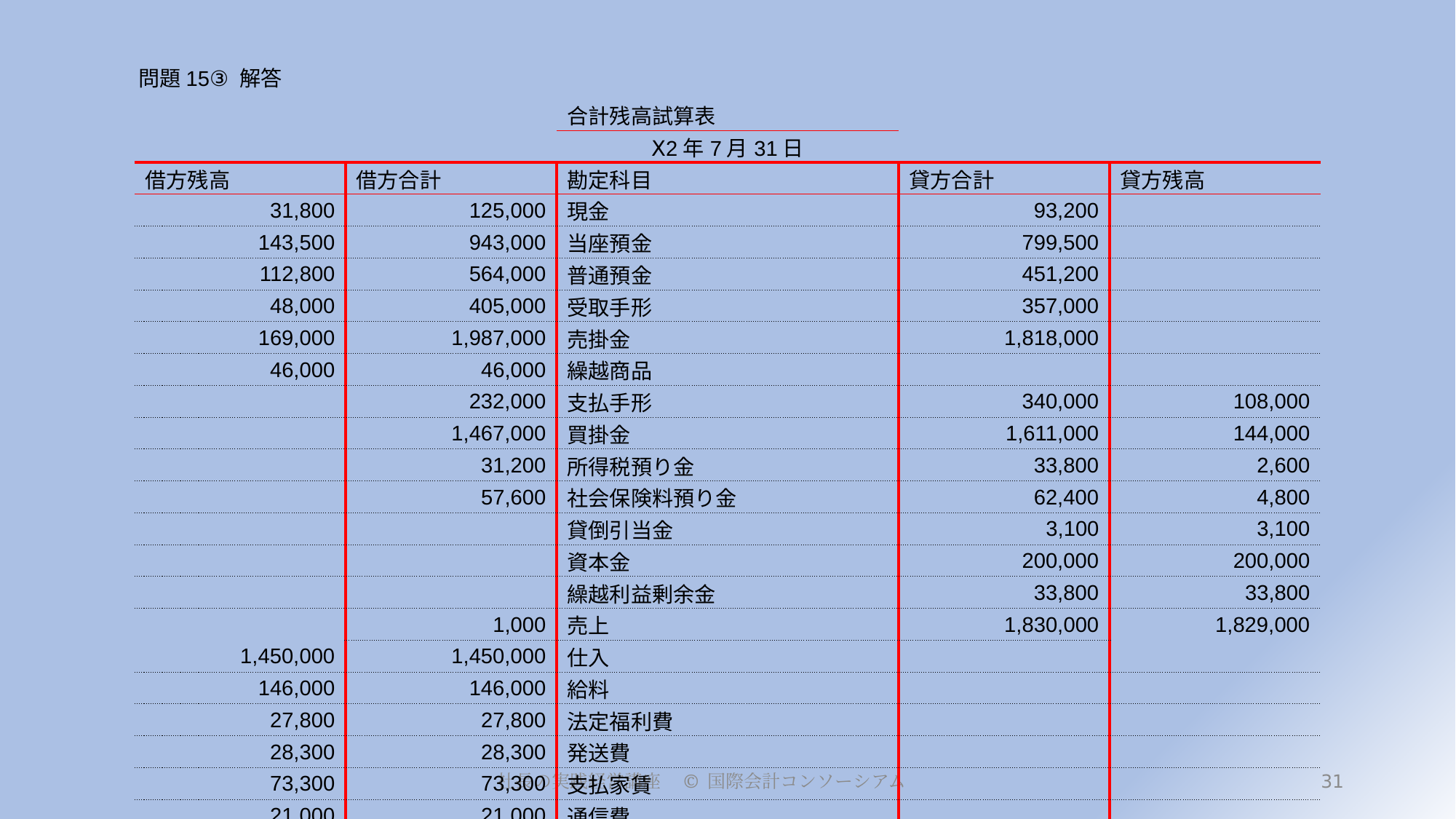

# 問題15③ 解答
|  |  | 合計残高試算表 |  |  |
| --- | --- | --- | --- | --- |
|  |  | Ⅹ2年7月31日 |  |  |
| 借方残高 | 借方合計 | 勘定科目 | 貸方合計 | 貸方残高 |
| 31,800 | 125,000 | 現金 | 93,200 |  |
| 143,500 | 943,000 | 当座預金 | 799,500 |  |
| 112,800 | 564,000 | 普通預金 | 451,200 |  |
| 48,000 | 405,000 | 受取手形 | 357,000 |  |
| 169,000 | 1,987,000 | 売掛金 | 1,818,000 |  |
| 46,000 | 46,000 | 繰越商品 |  |  |
|  | 232,000 | 支払手形 | 340,000 | 108,000 |
|  | 1,467,000 | 買掛金 | 1,611,000 | 144,000 |
|  | 31,200 | 所得税預り金 | 33,800 | 2,600 |
|  | 57,600 | 社会保険料預り金 | 62,400 | 4,800 |
|  |  | 貸倒引当金 | 3,100 | 3,100 |
|  |  | 資本金 | 200,000 | 200,000 |
|  |  | 繰越利益剰余金 | 33,800 | 33,800 |
|  | 1,000 | 売上 | 1,830,000 | 1,829,000 |
| 1,450,000 | 1,450,000 | 仕入 |  |  |
| 146,000 | 146,000 | 給料 |  |  |
| 27,800 | 27,800 | 法定福利費 |  |  |
| 28,300 | 28,300 | 発送費 |  |  |
| 73,300 | 73,300 | 支払家賃 |  |  |
| 21,000 | 21,000 | 通信費 |  |  |
| 27,800 | 27,800 | 租税公課 |  |  |
| 2,325,300 | 7,633,000 |  | 7,633,000 | 2,325,300 |
31
社長の実践経営講座　© 国際会計コンソーシアム